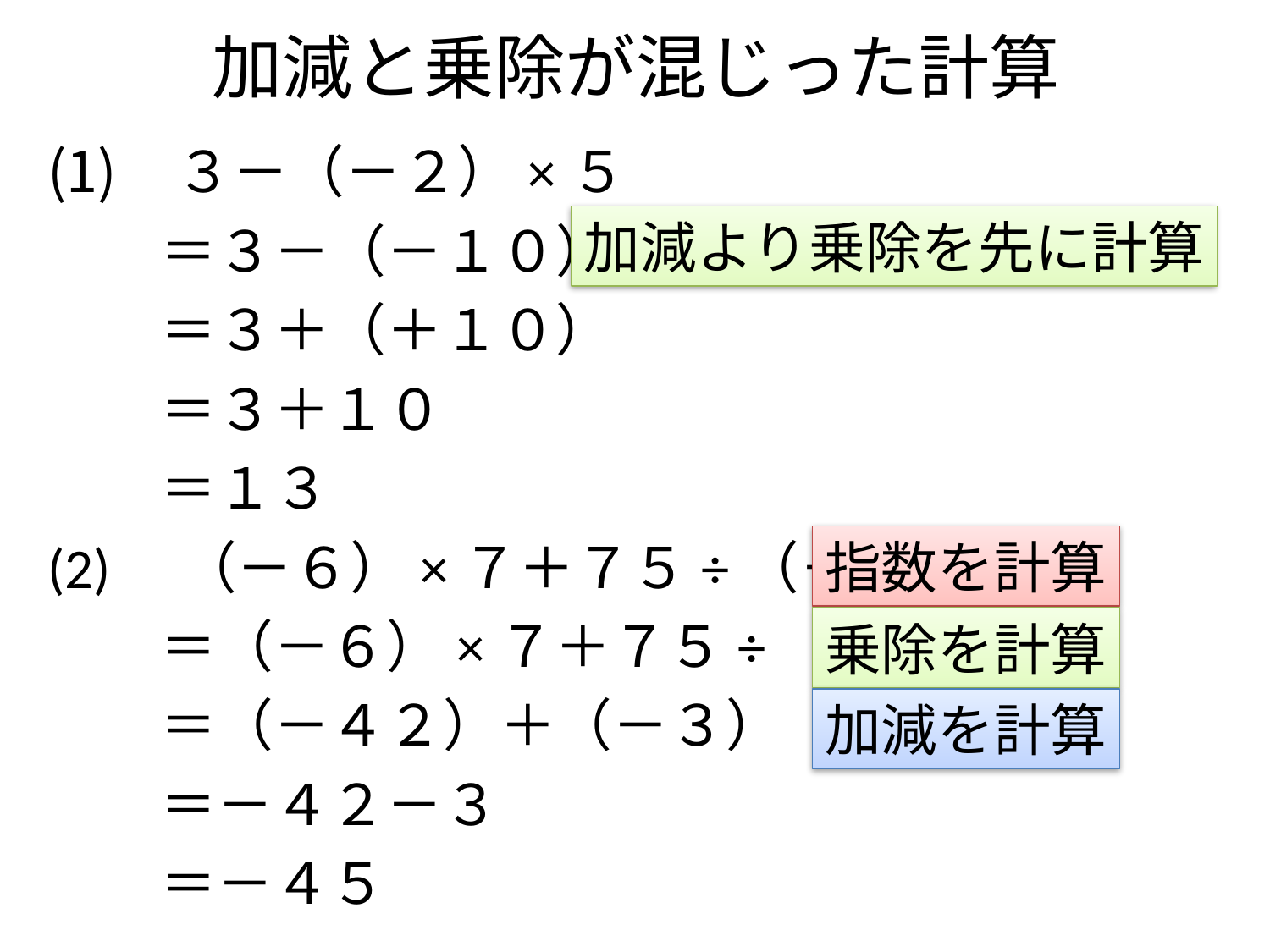

# 加減と乗除が混じった計算
　３－（－２）×５
　　＝３－（－１０）
　　＝３＋（＋１０）
　　＝３＋１０
　　＝１３
(2)　（－６）×７＋７５÷（－５２）
　　＝（－６）×７＋７５÷（－２５）
　　＝（－４２）＋（－３）
　　＝－４２－３
　　＝－４５
加減より乗除を先に計算
指数を計算
乗除を計算
加減を計算